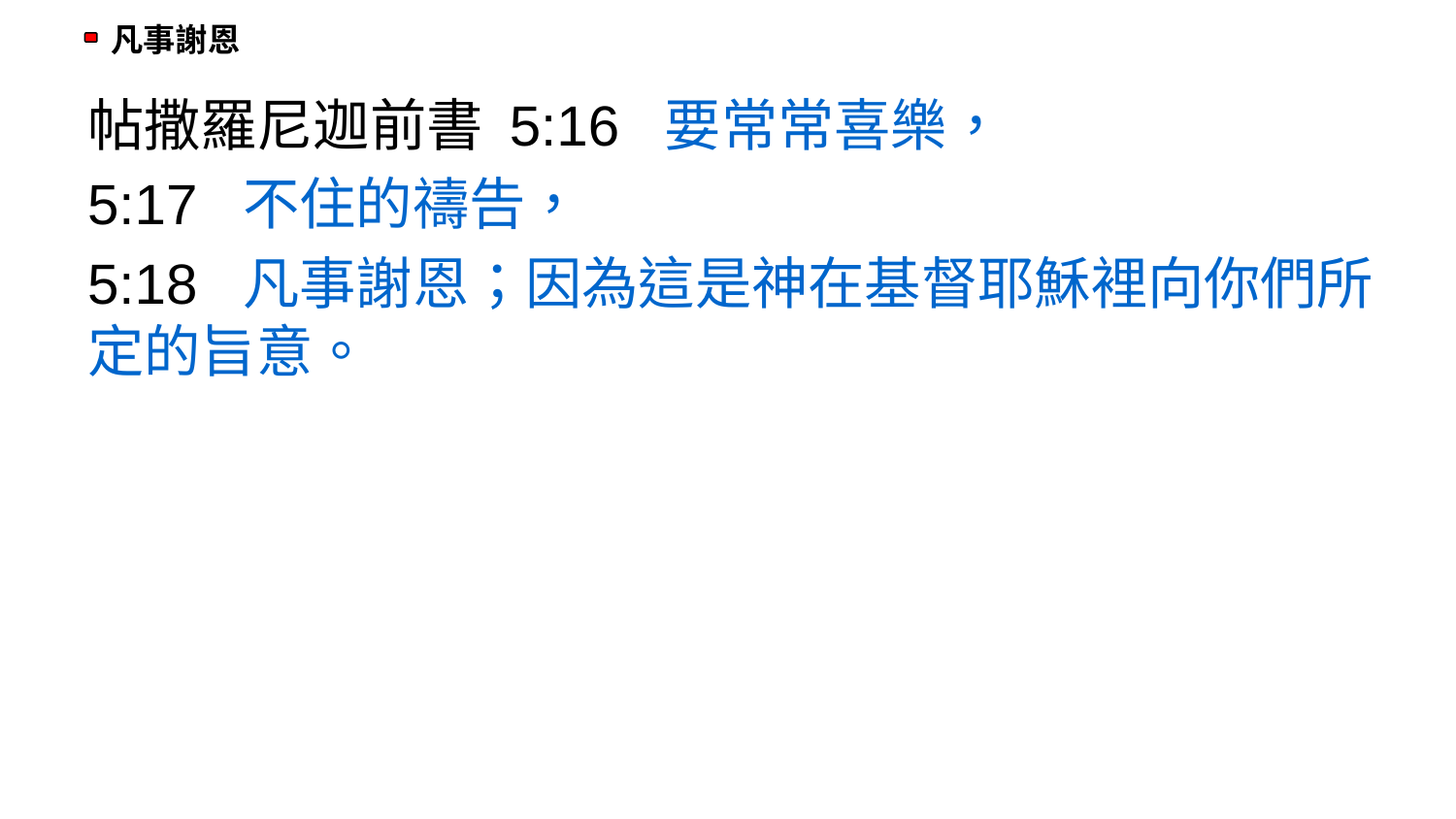

#
帖撒羅尼迦前書 5:16  要常常喜樂，
5:17  不住的禱告，
5:18  凡事謝恩；因為這是神在基督耶穌裡向你們所定的旨意。